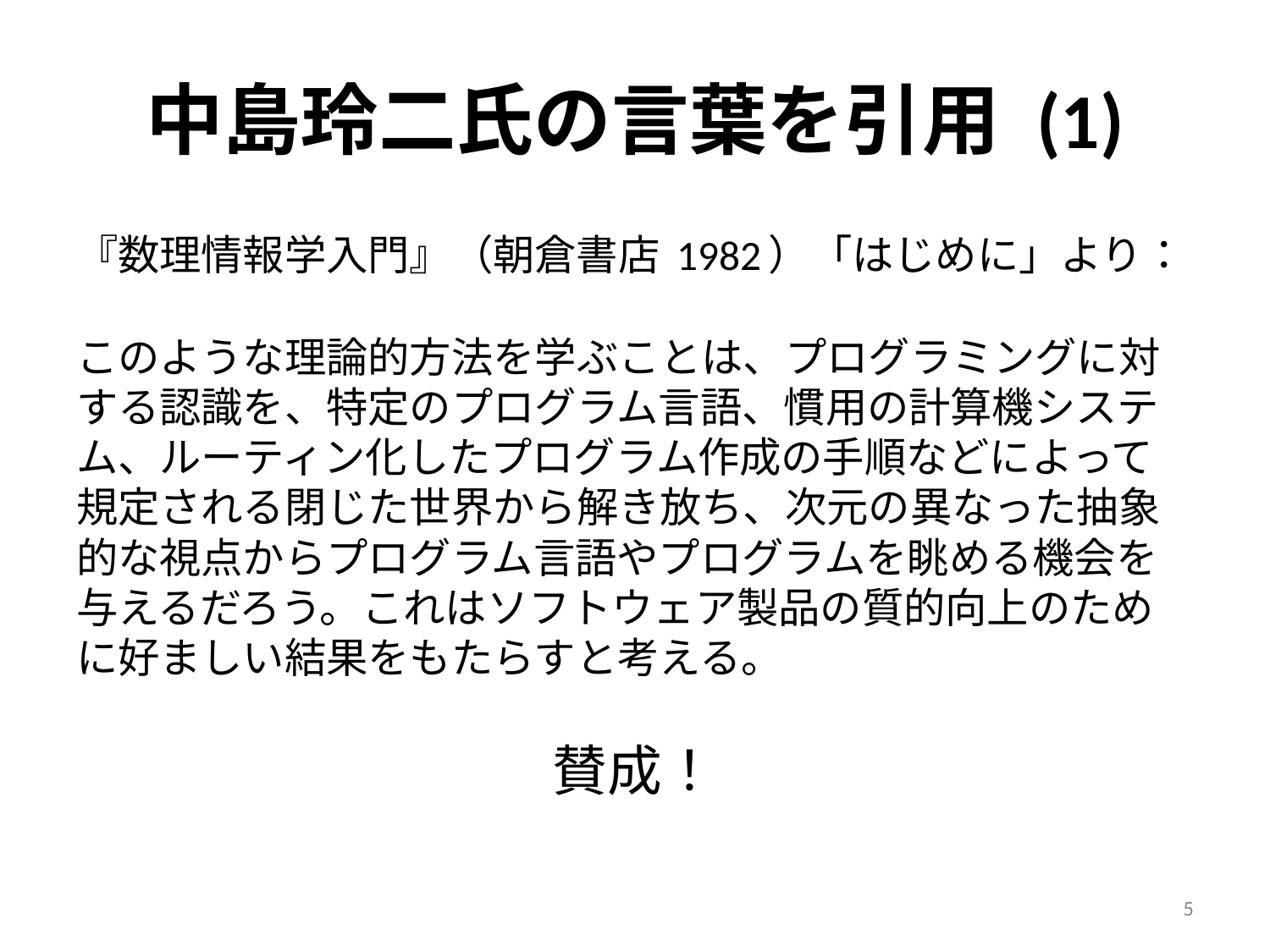

# 中島玲二氏の言葉を引用 (1)
『数理情報学入門』（朝倉書店 1982）「はじめに」より：

このような理論的方法を学ぶことは、プログラミングに対する認識を、特定のプログラム言語、慣用の計算機システム、ルーティン化したプログラム作成の手順などによって規定される閉じた世界から解き放ち、次元の異なった抽象的な視点からプログラム言語やプログラムを眺める機会を与えるだろう。これはソフトウェア製品の質的向上のために好ましい結果をもたらすと考える。

賛成！

5